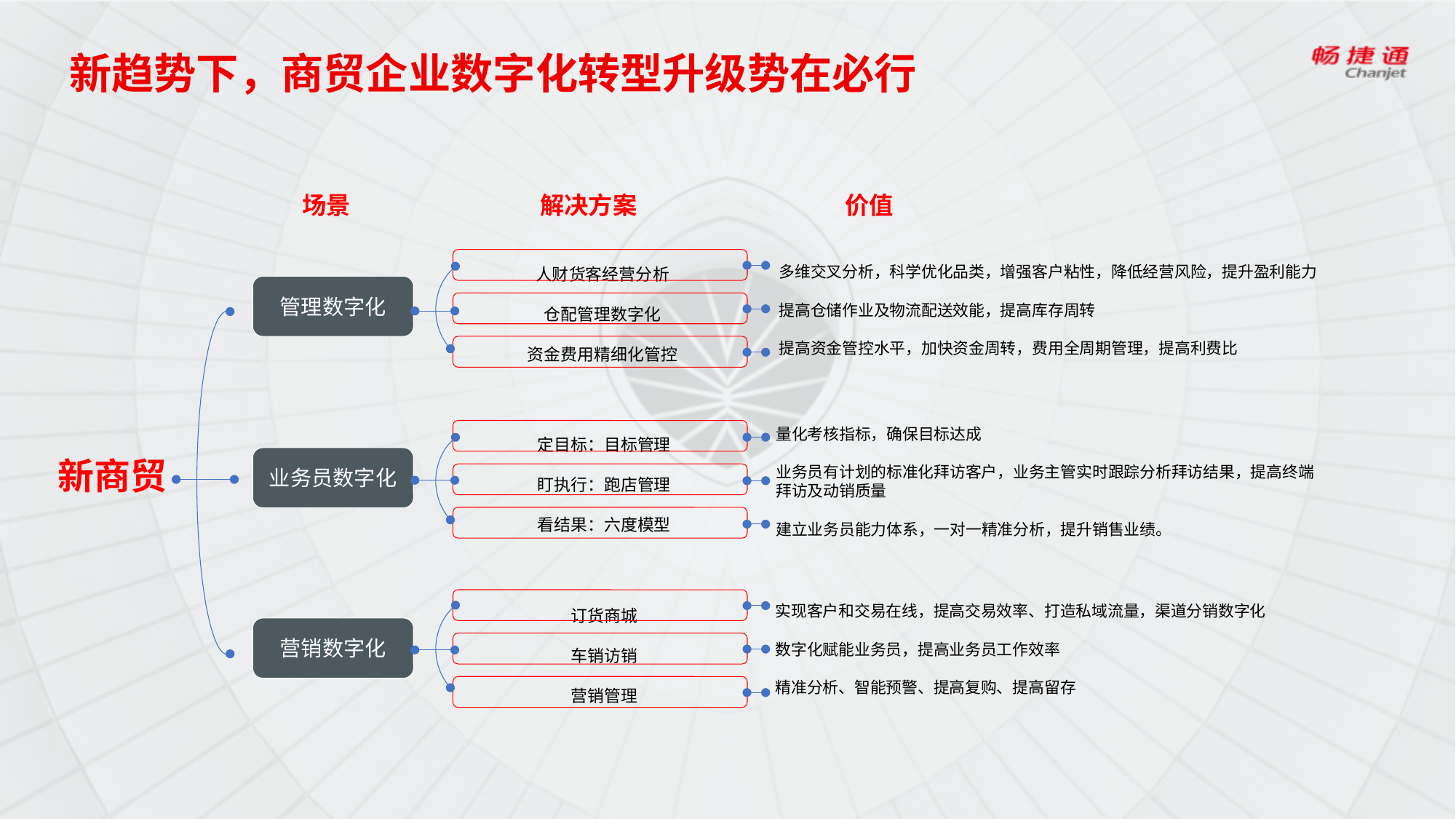

# 新趋势下，商贸企业数字化转型升级势在必行
价值
场景
解决方案
多维交叉分析，科学优化品类，增强客户粘性，降低经营风险，提升盈利能力提高仓储作业及物流配送效能，提高库存周转
提高资金管控水平，加快资金周转，费用全周期管理，提高利费比
人财货客经营分析
仓配管理数字化
资金费用精细化管控

管理数字化

定目标：目标管理
盯执行：跑店管理
看结果：六度模型

量化考核指标，确保目标达成

业务员有计划的标准化拜访客户，业务主管实时跟踪分析拜访结果，提高终端拜访及动销质量
建立业务员能力体系，一对一精准分析，提升销售业绩。

新商贸
业务员数字化

订货商城
车销访销
营销管理

实现客户和交易在线，提高交易效率、打造私域流量，渠道分销数字化
数字化赋能业务员，提高业务员工作效率
精准分析、智能预警、提高复购、提高留存
营销数字化